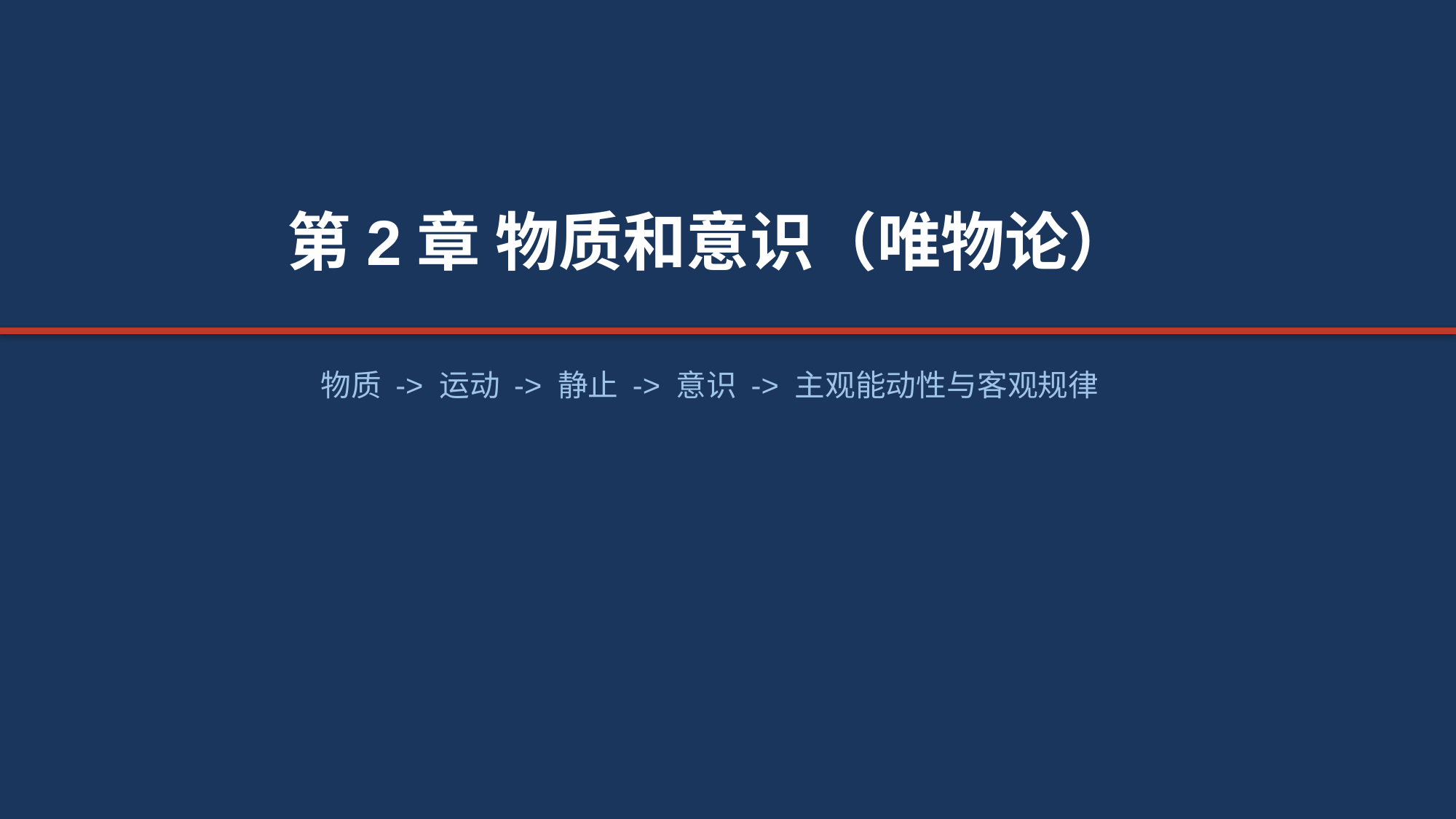

第2章 物质和意识（唯物论）

物质 -> 运动 -> 静止 -> 意识 -> 主观能动性与客观规律